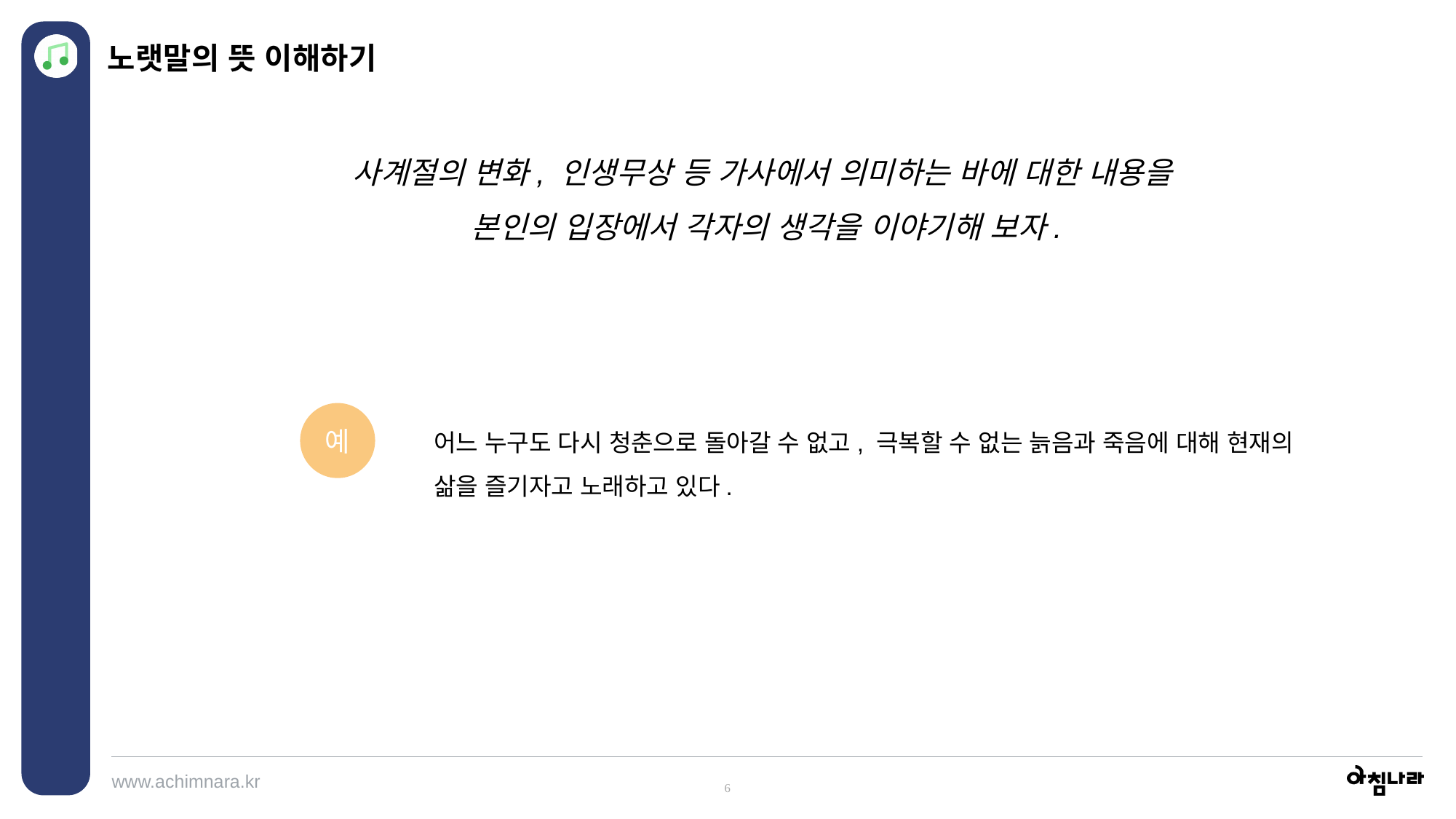

노랫말의 뜻 이해하기
사계절의 변화, 인생무상 등 가사에서 의미하는 바에 대한 내용을
본인의 입장에서 각자의 생각을 이야기해 보자.
예
어느 누구도 다시 청춘으로 돌아갈 수 없고, 극복할 수 없는 늙음과 죽음에 대해 현재의 삶을 즐기자고 노래하고 있다.
6